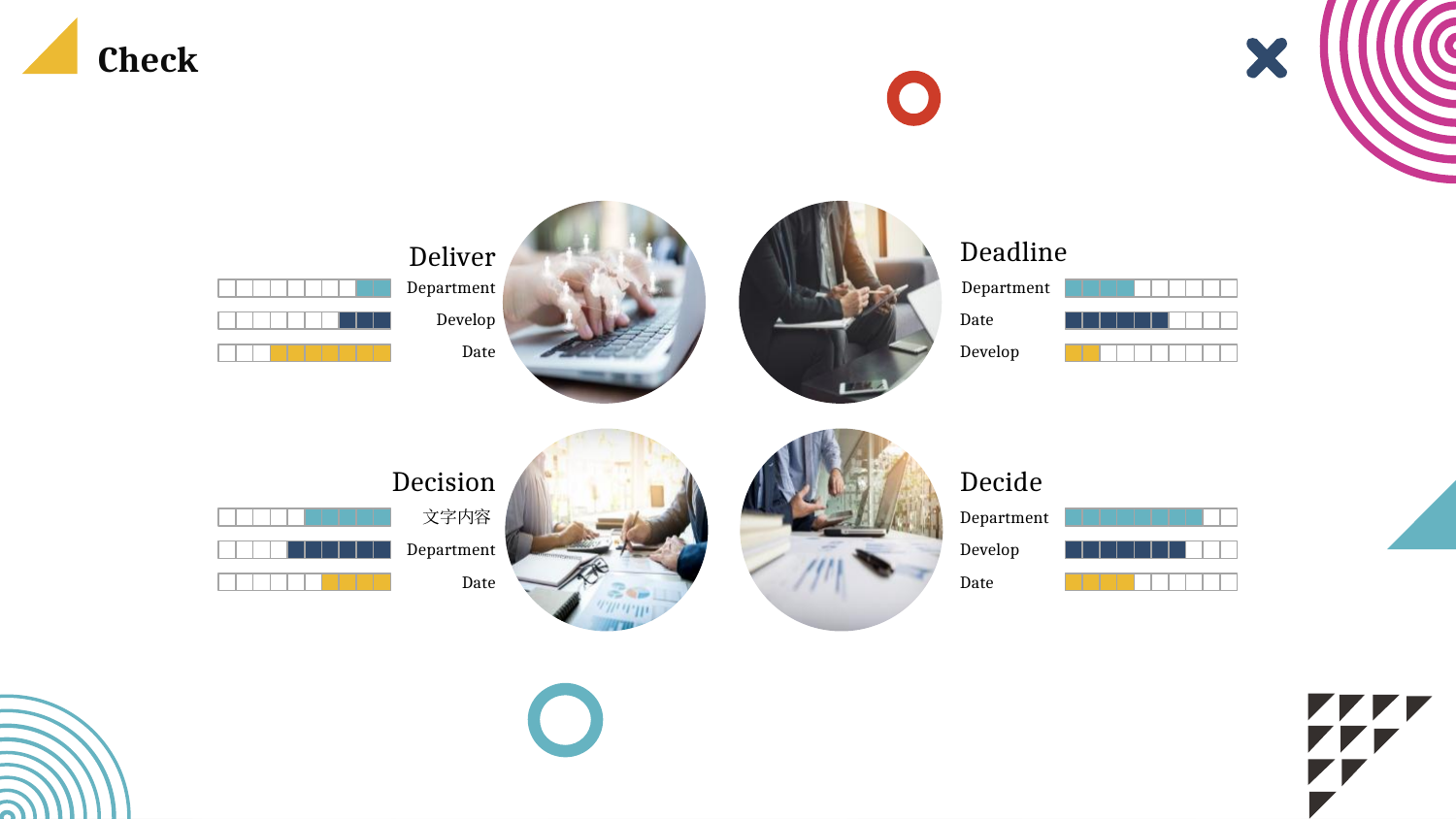

Check

Deadline
Department
Date
Develop

Deliver
Department

Develop

Date

Decision
文字内容
Department
Date

Decide
Department
Develop
Date